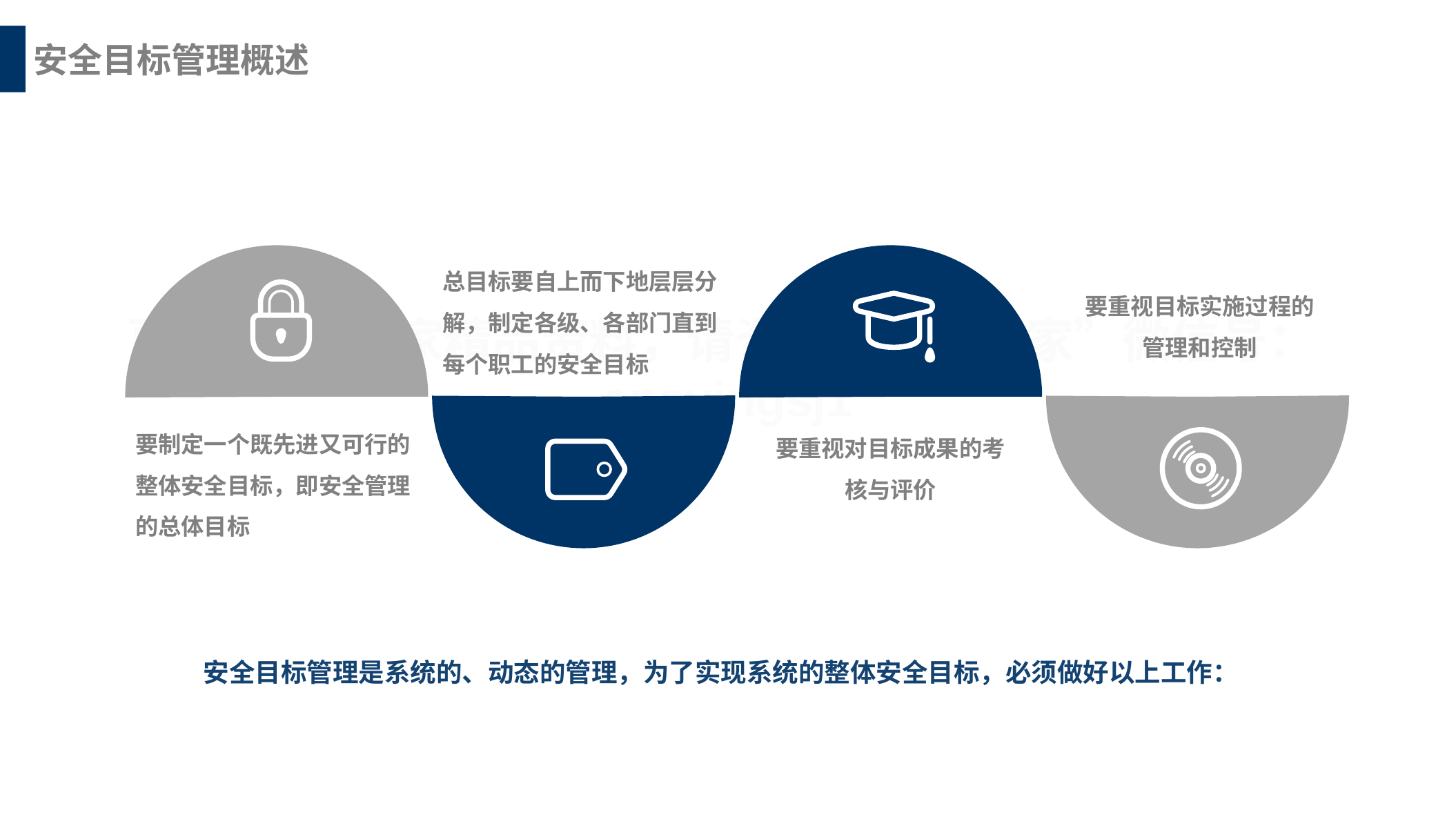

安全目标管理概述

要制定一个既先进又可行的整体安全目标，即安全管理的总体目标

总目标要自上而下地层层分解，制定各级、各部门直到每个职工的安全目标

要重视对目标成果的考核与评价

要重视目标实施过程的管理和控制

安全目标管理是系统的、动态的管理，为了实现系统的整体安全目标，必须做好以上工作：